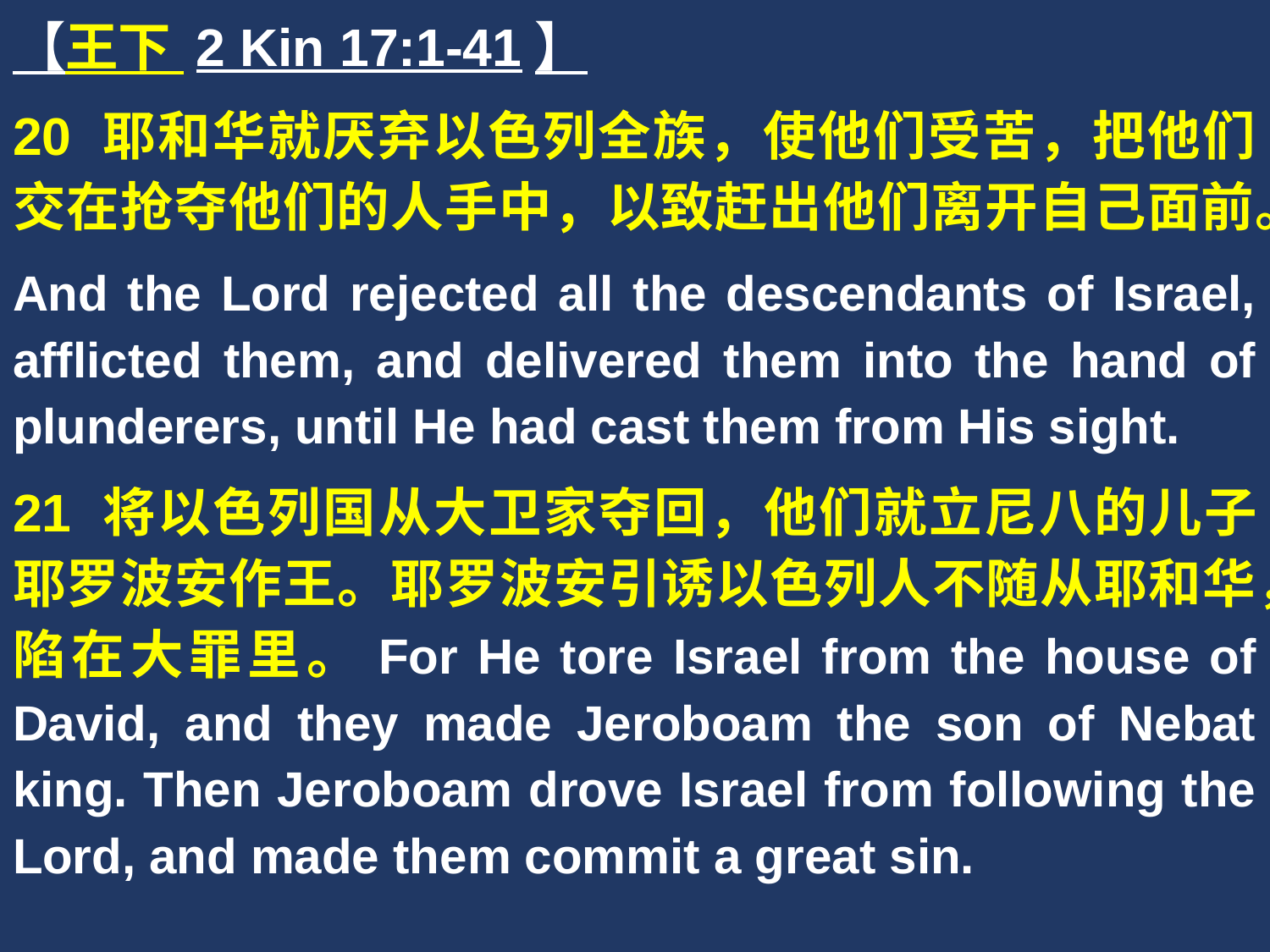

【王下 2 Kin 17:1-41】
20 耶和华就厌弃以色列全族，使他们受苦，把他们交在抢夺他们的人手中，以致赶出他们离开自己面前。
And the Lord rejected all the descendants of Israel, afflicted them, and delivered them into the hand of plunderers, until He had cast them from His sight.
21 将以色列国从大卫家夺回，他们就立尼八的儿子耶罗波安作王。耶罗波安引诱以色列人不随从耶和华，陷在大罪里。For He tore Israel from the house of David, and they made Jeroboam the son of Nebat king. Then Jeroboam drove Israel from following the Lord, and made them commit a great sin.